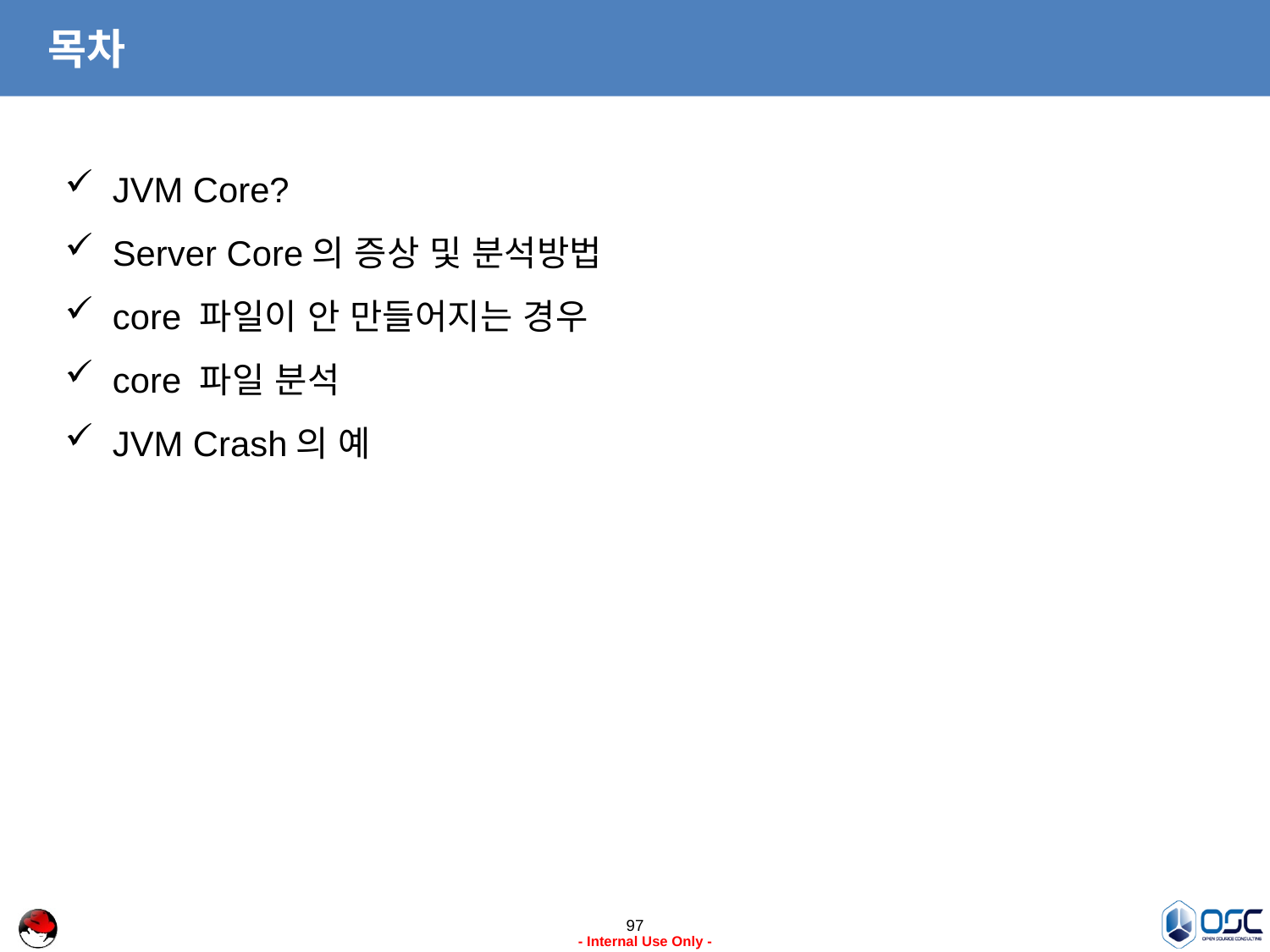

# 목차
JVM Core?
Server Core의 증상 및 분석방법
core 파일이 안 만들어지는 경우
core 파일 분석
JVM Crash의 예